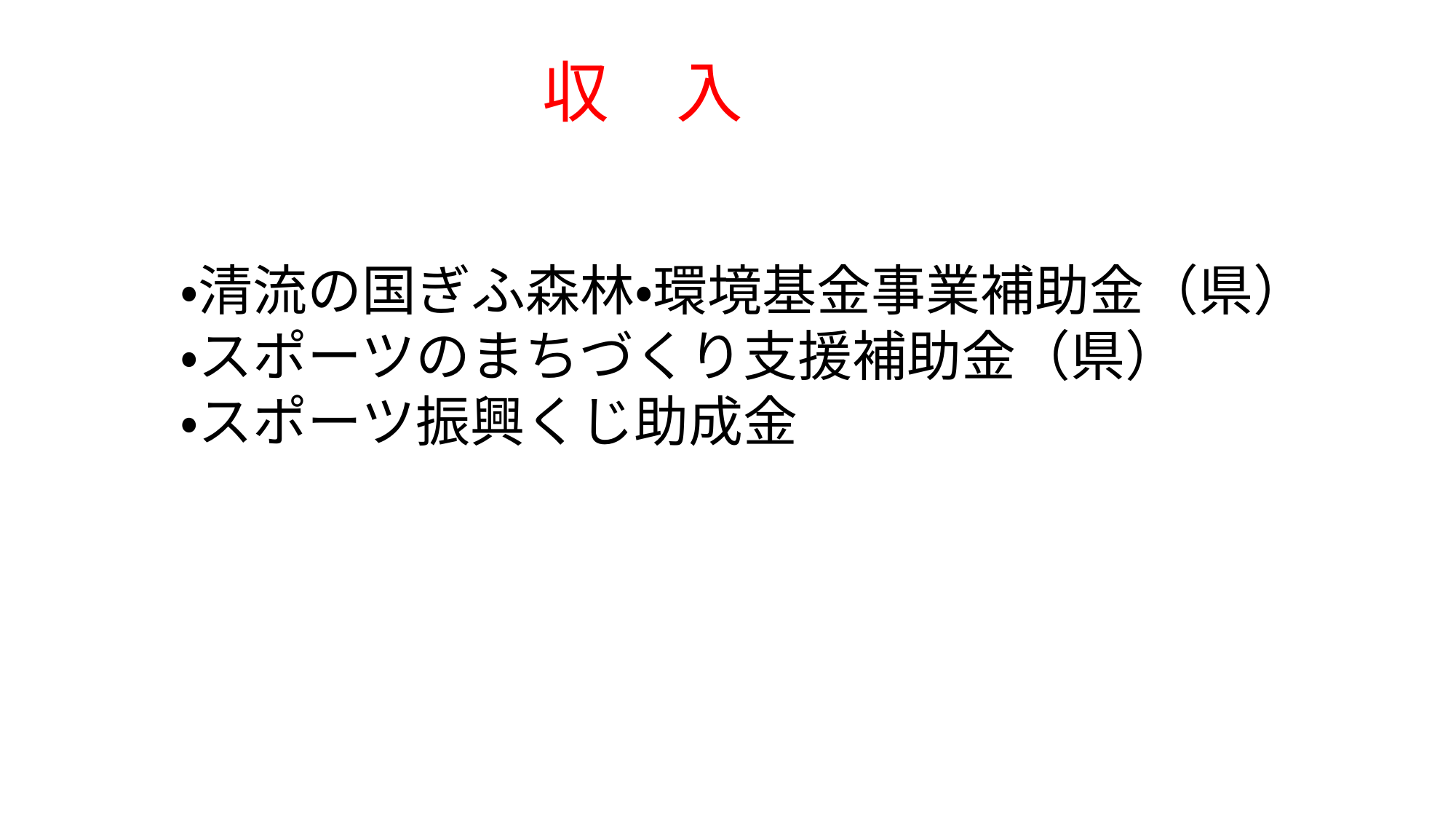

収　入
・清流の国ぎふ森林・環境基金事業補助金（県）
・スポーツのまちづくり支援補助金（県）
・スポーツ振興くじ助成金